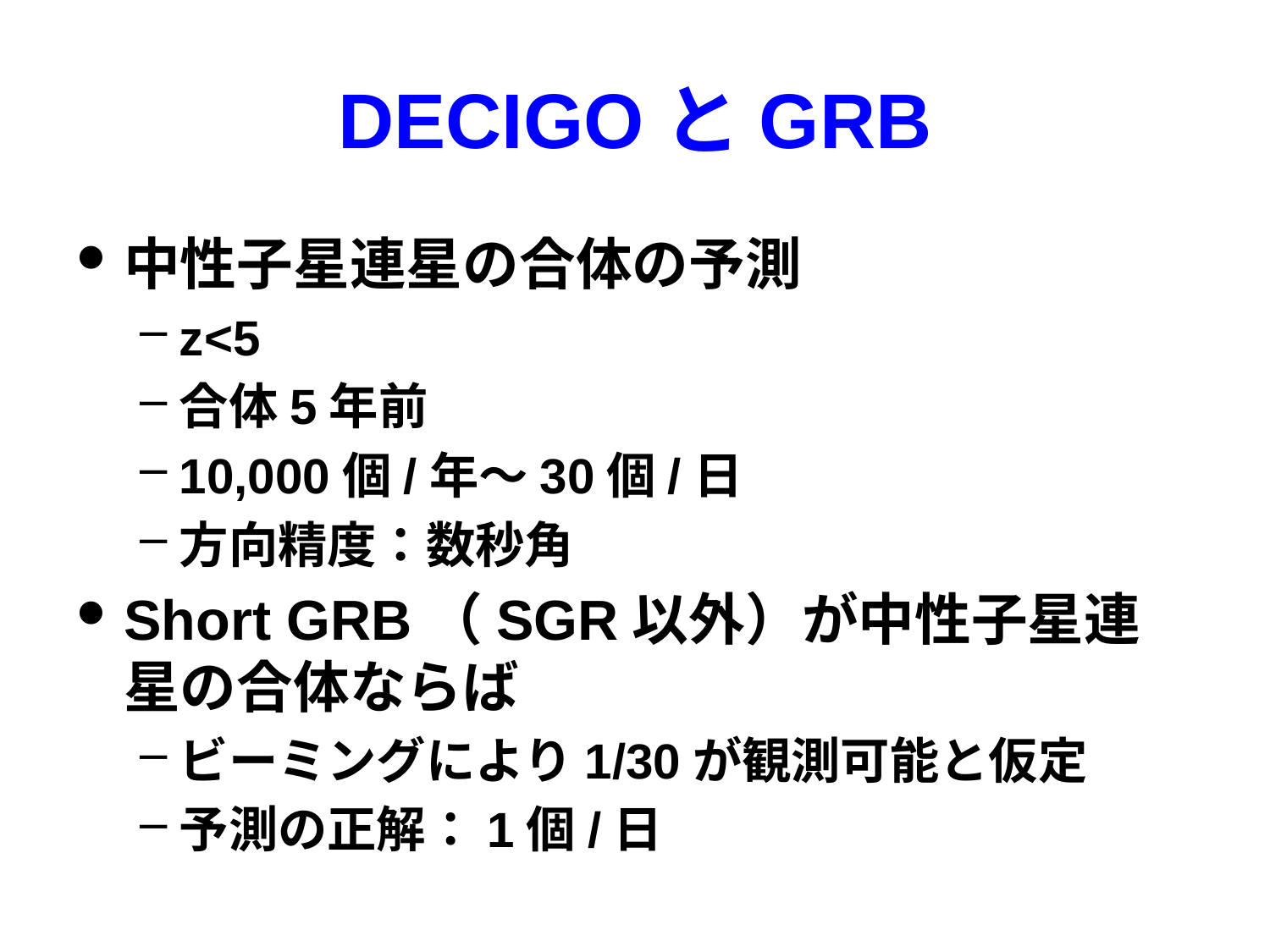

# DECIGOとGRB
中性子星連星の合体の予測
z<5
合体5年前
10,000個/年～30個/日
方向精度：数秒角
Short GRB（SGR以外）が中性子星連星の合体ならば
ビーミングにより1/30が観測可能と仮定
予測の正解：1個/日